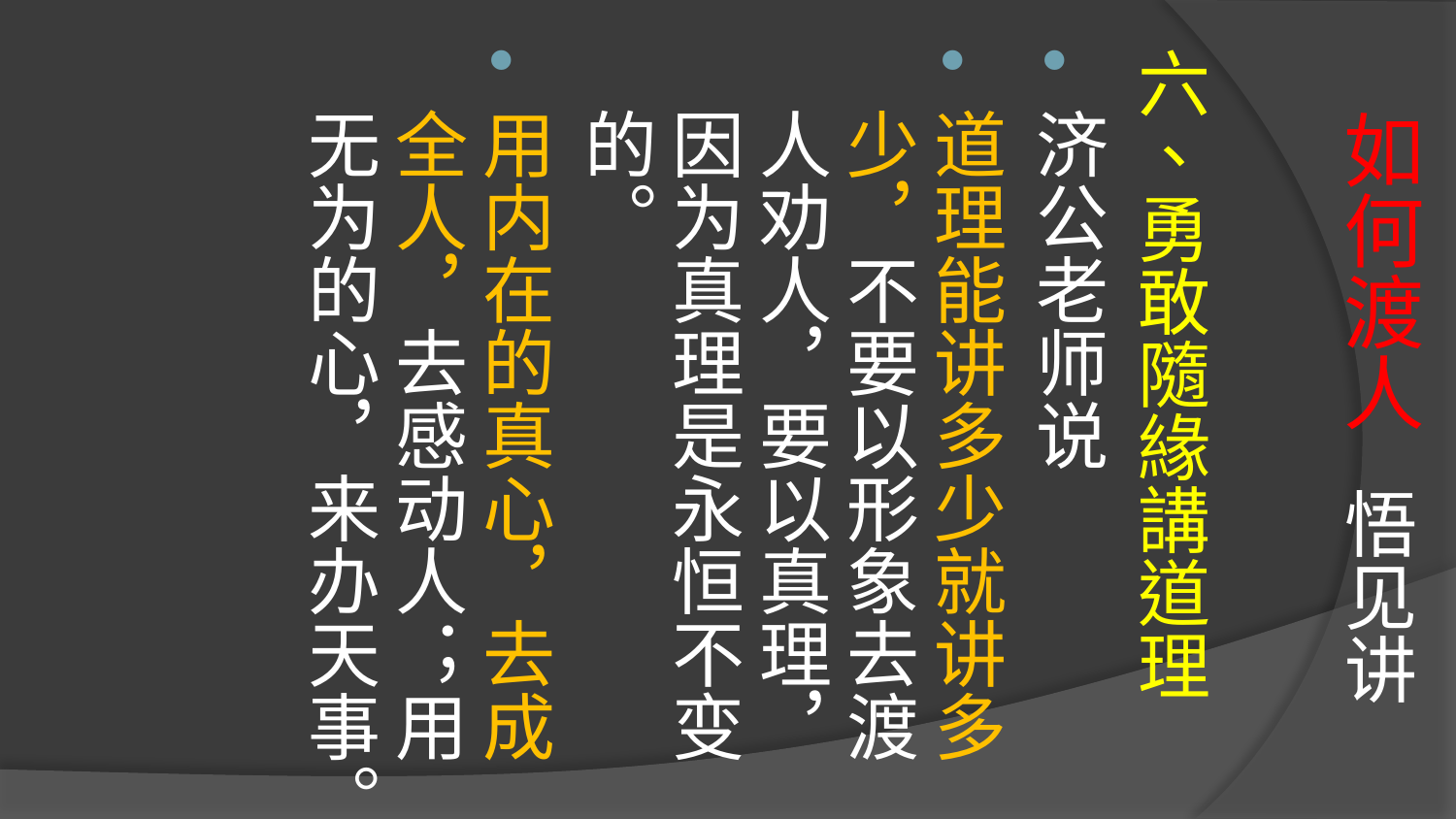

# 如何渡人   悟见讲
六、勇敢隨緣講道理
济公老师说
道理能讲多少就讲多少，不要以形象去渡人劝人，要以真理，因为真理是永恒不变的。
用内在的真心，去成全人，去感动人；用无为的心，来办天事。